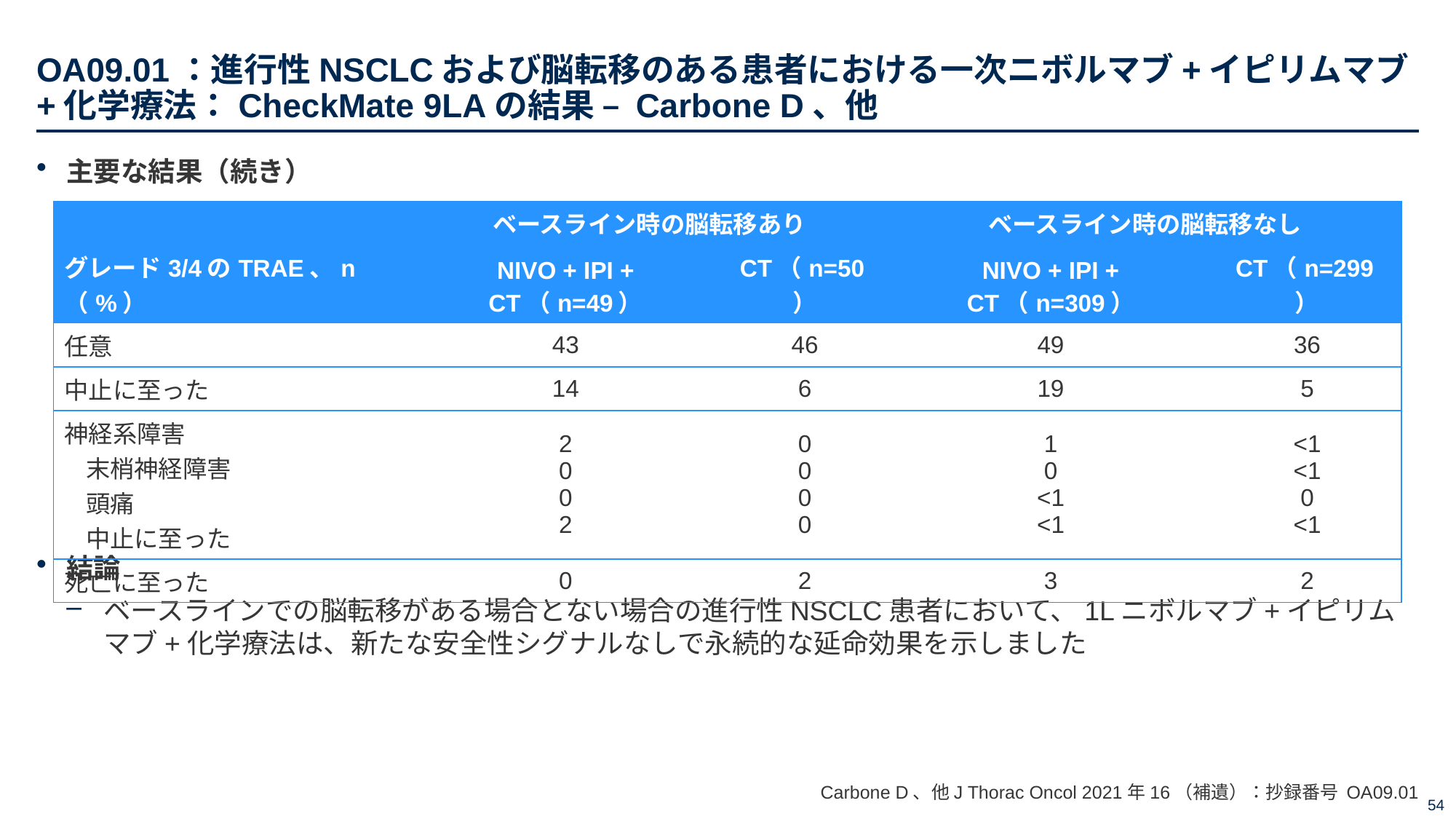

# OA09.01：進行性NSCLCおよび脳転移のある患者における一次ニボルマブ+イピリムマブ+化学療法：CheckMate 9LAの結果 – Carbone D、他
主要な結果（続き）
結論
ベースラインでの脳転移がある場合とない場合の進行性NSCLC患者において、1Lニボルマブ+イピリムマブ+化学療法は、新たな安全性シグナルなしで永続的な延命効果を示しました
|  | ベースライン時の脳転移あり |  | ベースライン時の脳転移なし |  |
| --- | --- | --- | --- | --- |
| グレード3/4のTRAE、n（%） | NIVO + IPI + CT（n=49） | CT（n=50） | NIVO + IPI + CT（n=309） | CT（n=299） |
| 任意 | 43 | 46 | 49 | 36 |
| 中止に至った | 14 | 6 | 19 | 5 |
| 神経系障害 末梢神経障害 頭痛 中止に至った | 2 0 0 2 | 0 0 0 0 | 1 0 <1 <1 | <1 <1 0 <1 |
| 死亡に至った | 0 | 2 | 3 | 2 |
Carbone D、他J Thorac Oncol 2021年16（補遺）：抄録番号 OA09.01